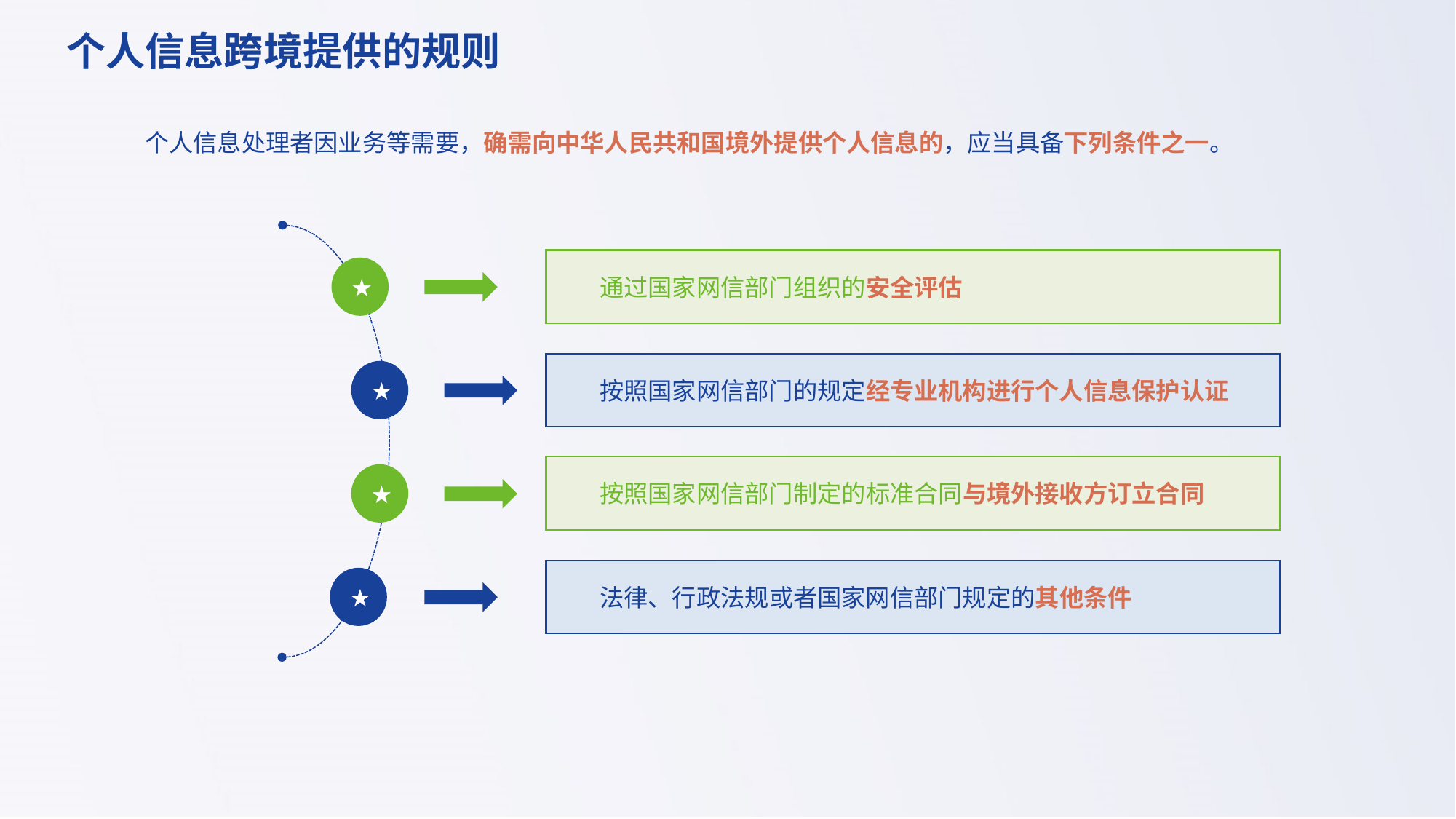

个人信息跨境提供的规则
个人信息处理者因业务等需要，确需向中华人民共和国境外提供个人信息的，应当具备下列条件之一。

通过国家网信部门组织的安全评估

★
按照国家网信部门的规定经专业机构进行个人信息保护认证

★
按照国家网信部门制定的标准合同与境外接收方订立合同

★
法律、行政法规或者国家网信部门规定的其他条件

★